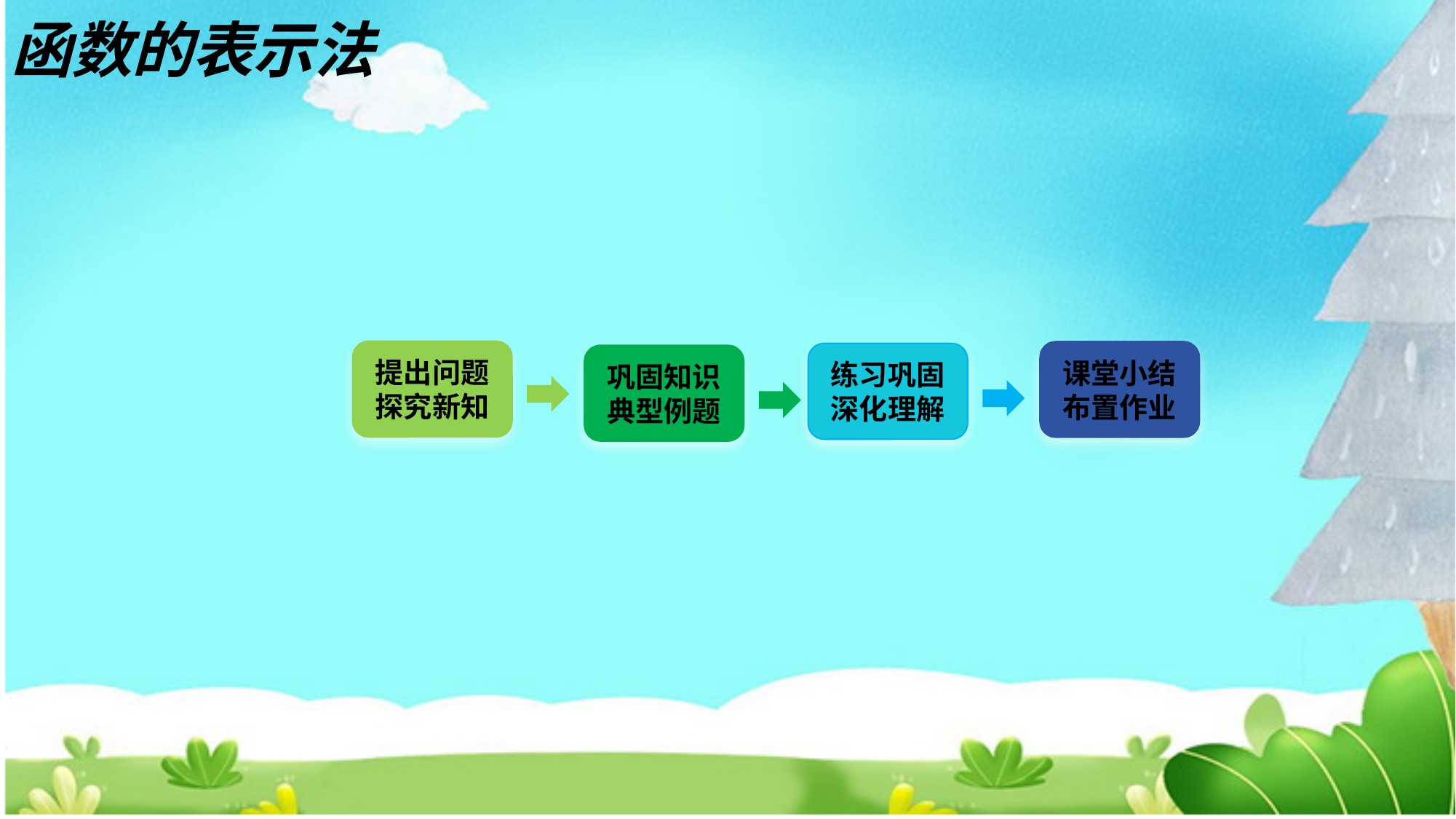

函数的表示法
提出问题
探究新知
课堂小结
布置作业
练习巩固
深化理解
巩固知识
典型例题